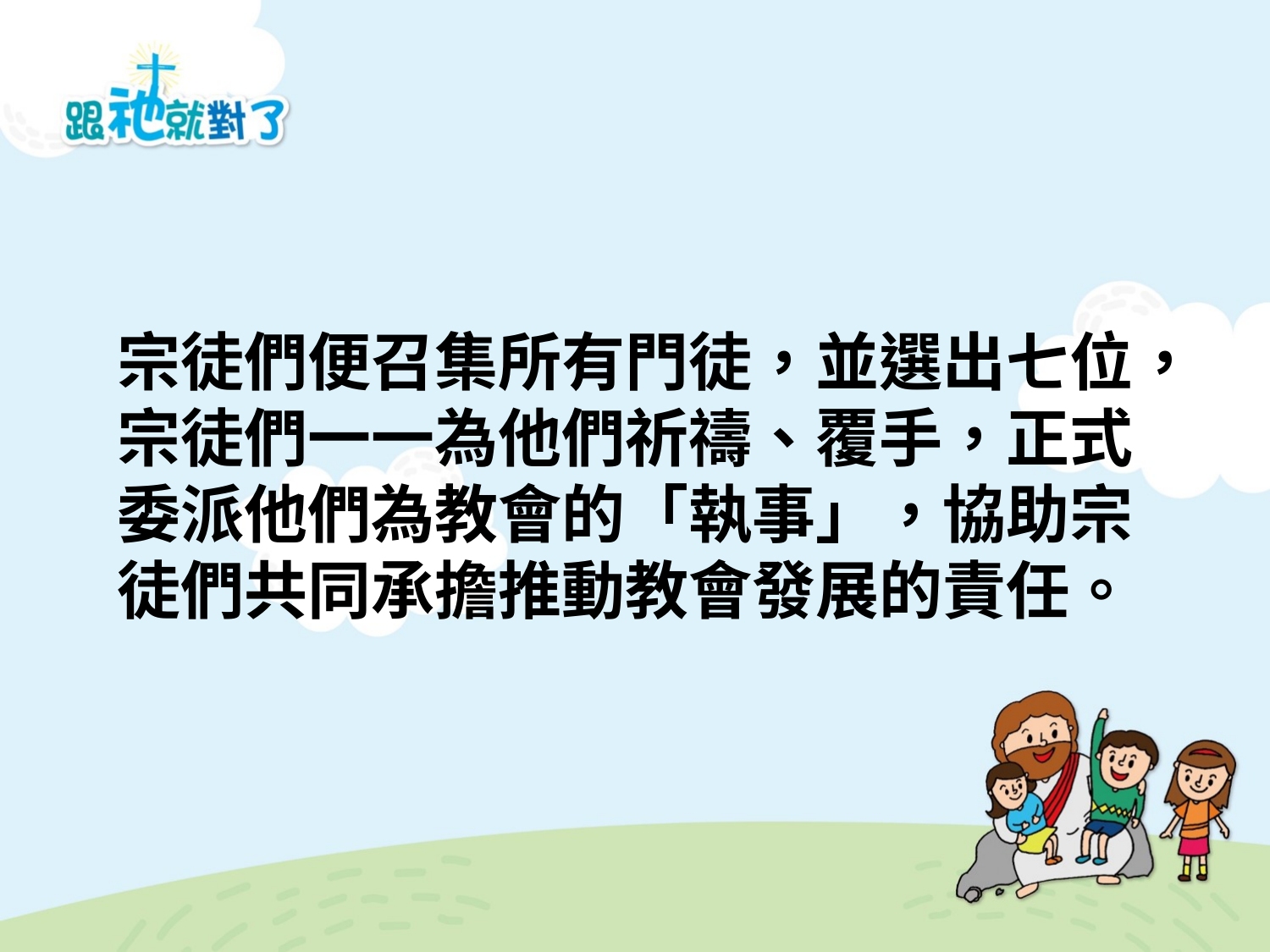

宗徒們便召集所有門徒，並選出七位，宗徒們一一為他們祈禱、覆手，正式委派他們為教會的「執事」，協助宗徒們共同承擔推動教會發展的責任。